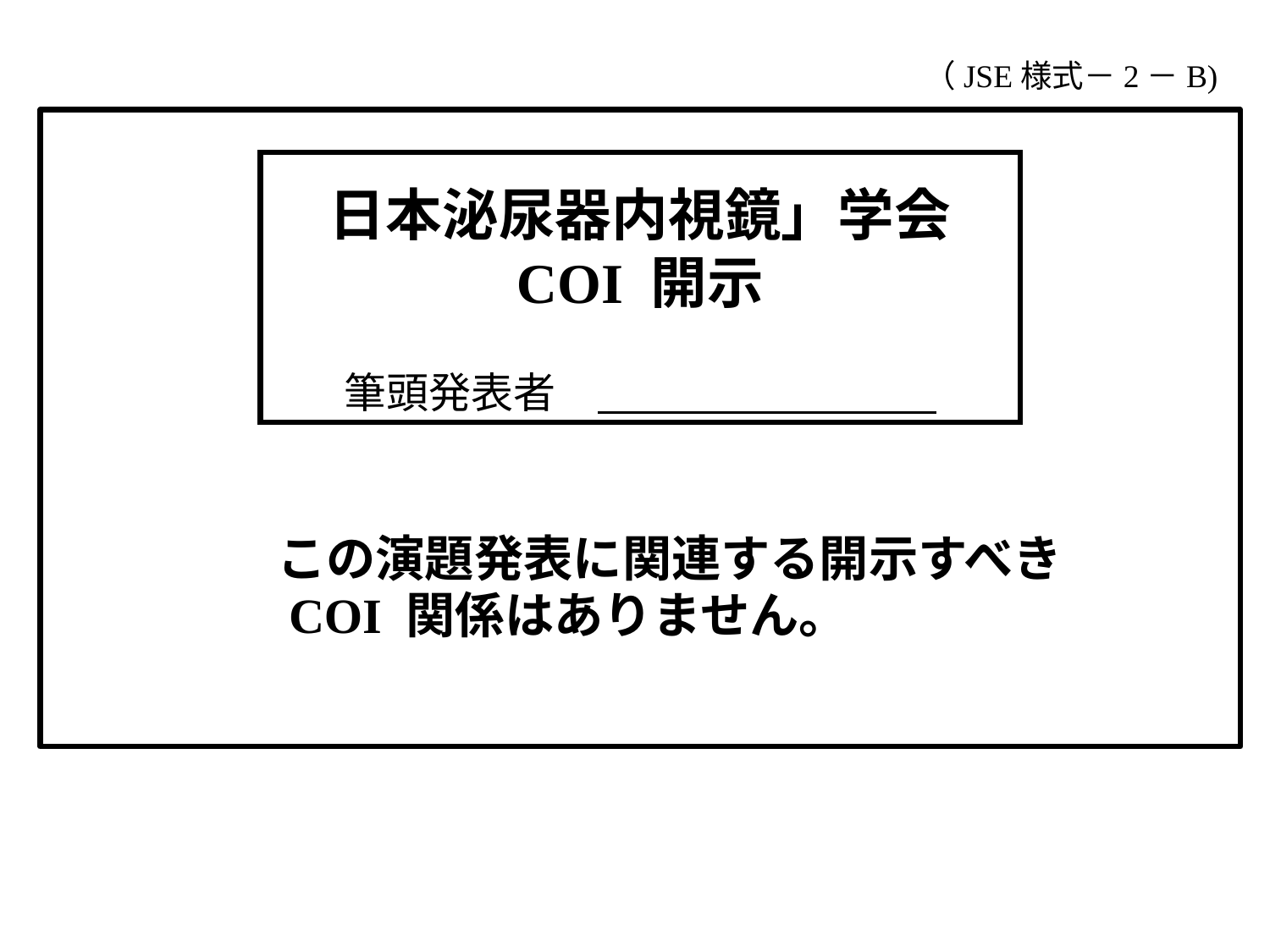

（JSE様式－2－B)

　日本泌尿器内視鏡」学会
COI 開示

筆頭発表者

　この演題発表に関連する開示すべき
　COI 関係はありません。